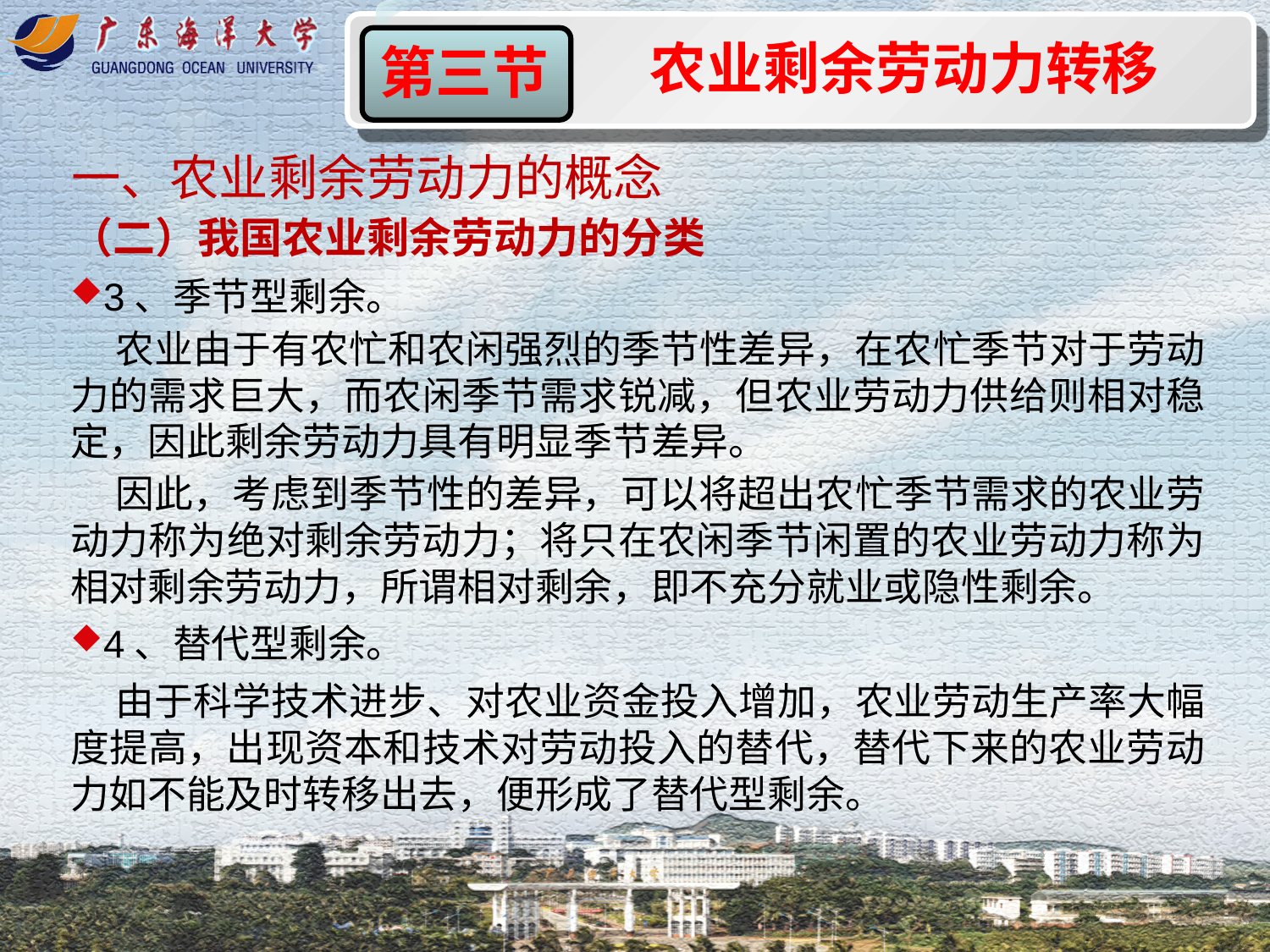

农业剩余劳动力转移

第三节
一、农业剩余劳动力的概念
（二）我国农业剩余劳动力的分类
3、季节型剩余。
    农业由于有农忙和农闲强烈的季节性差异，在农忙季节对于劳动力的需求巨大，而农闲季节需求锐减，但农业劳动力供给则相对稳定，因此剩余劳动力具有明显季节差异。
    因此，考虑到季节性的差异，可以将超出农忙季节需求的农业劳动力称为绝对剩余劳动力；将只在农闲季节闲置的农业劳动力称为相对剩余劳动力，所谓相对剩余，即不充分就业或隐性剩余。
4、替代型剩余。
    由于科学技术进步、对农业资金投入增加，农业劳动生产率大幅度提高，出现资本和技术对劳动投入的替代，替代下来的农业劳动力如不能及时转移出去，便形成了替代型剩余。